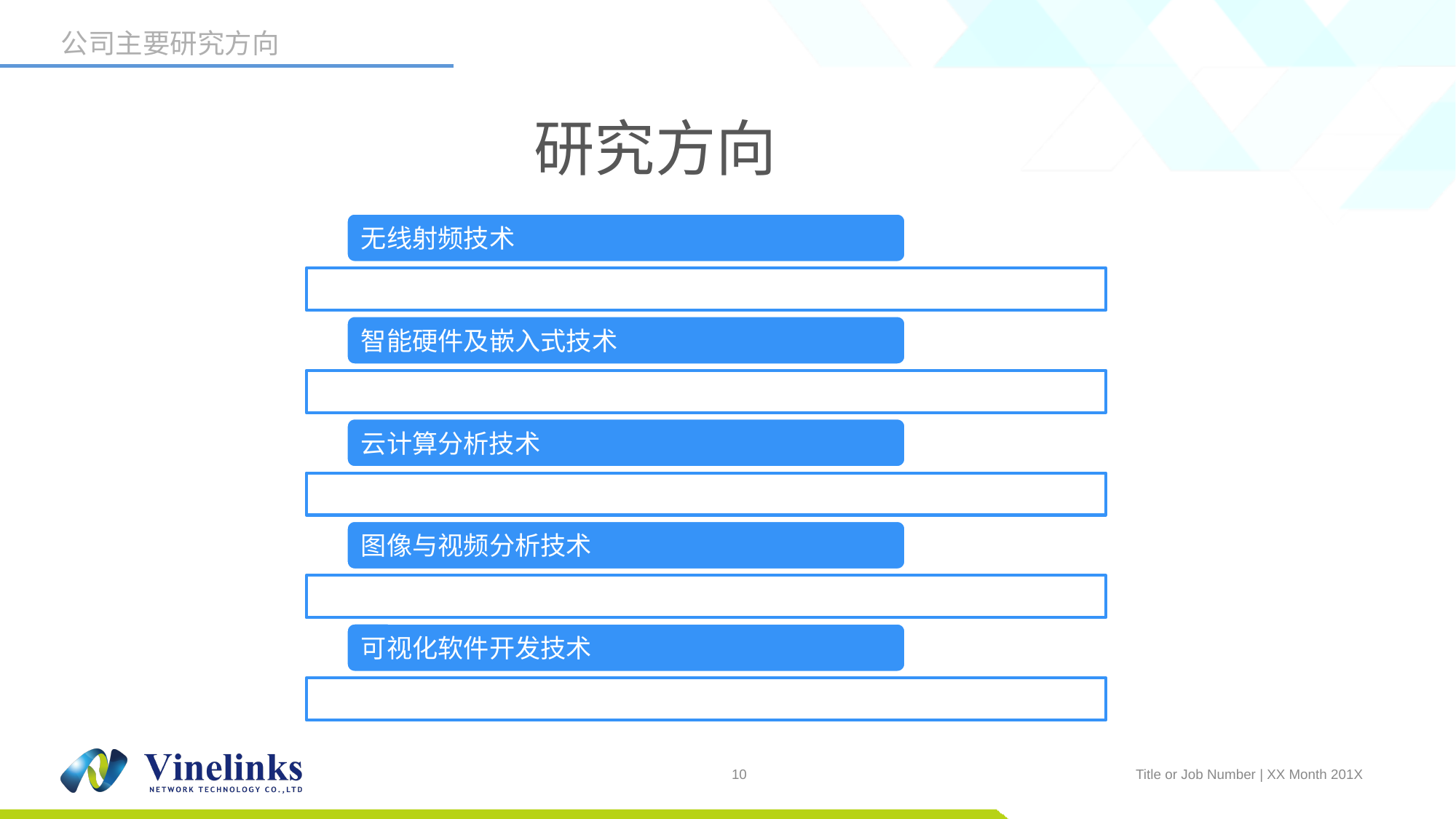

公司主要研究方向
# 研究方向
无线射频技术
智能硬件及嵌入式技术
云计算分析技术
图像与视频分析技术
可视化软件开发技术
10
Title or Job Number | XX Month 201X